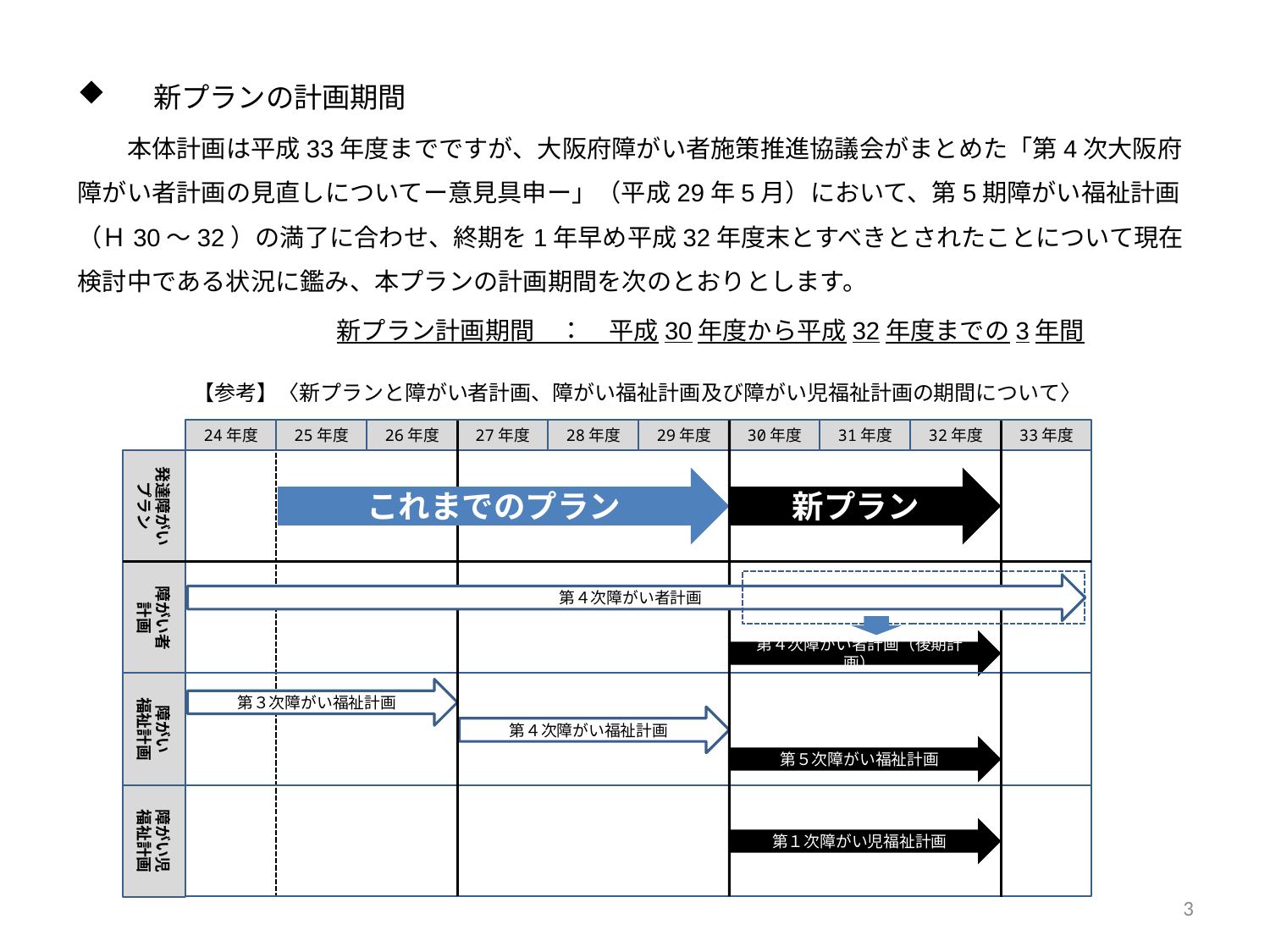

新プランの計画期間
　　本体計画は平成33年度までですが、大阪府障がい者施策推進協議会がまとめた「第4次大阪府障がい者計画の見直しについてー意見具申ー」（平成29年5月）において、第5期障がい福祉計画（Ｈ30～32）の満了に合わせ、終期を1年早め平成32年度末とすべきとされたことについて現在検討中である状況に鑑み、本プランの計画期間を次のとおりとします。
　　　　　　新プラン計画期間　：　平成30年度から平成32年度までの3年間
【参考】〈新プランと障がい者計画、障がい福祉計画及び障がい児福祉計画の期間について〉
発達障がい
プラン
障がい者
計画
障がい
福祉計画
障がい児
福祉計画

24年度
25年度
26年度
27年度
28年度
29年度
30年度
31年度
32年度
33年度
これまでのプラン
新プラン

第４次障がい者計画

第４次障がい者計画（後期計画）
第３次障がい福祉計画
第４次障がい福祉計画
第５次障がい福祉計画
第１次障がい児福祉計画
3